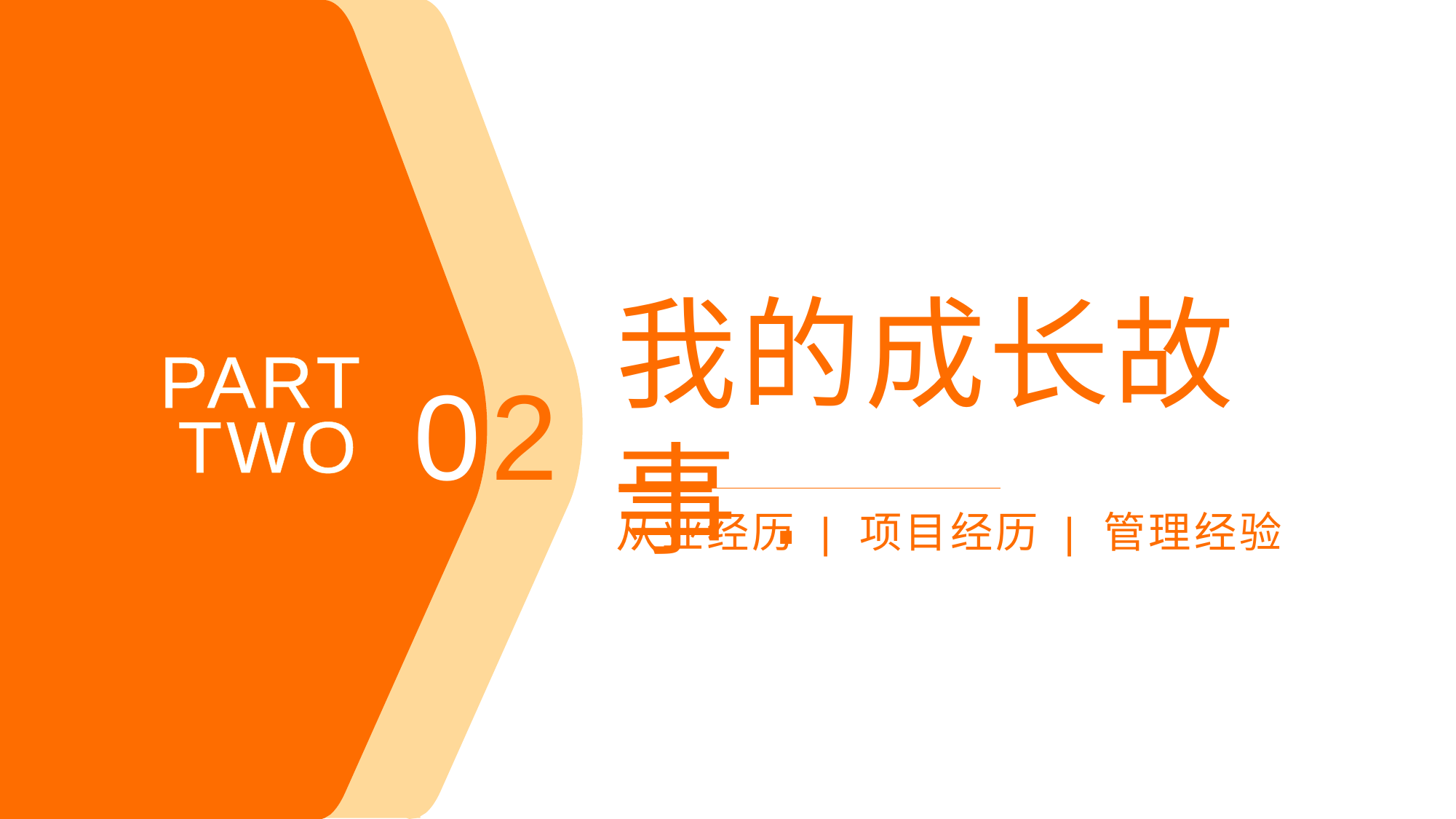

PART
02
我的成长故事.
TWO

从业经历 | 项目经历 | 管理经验